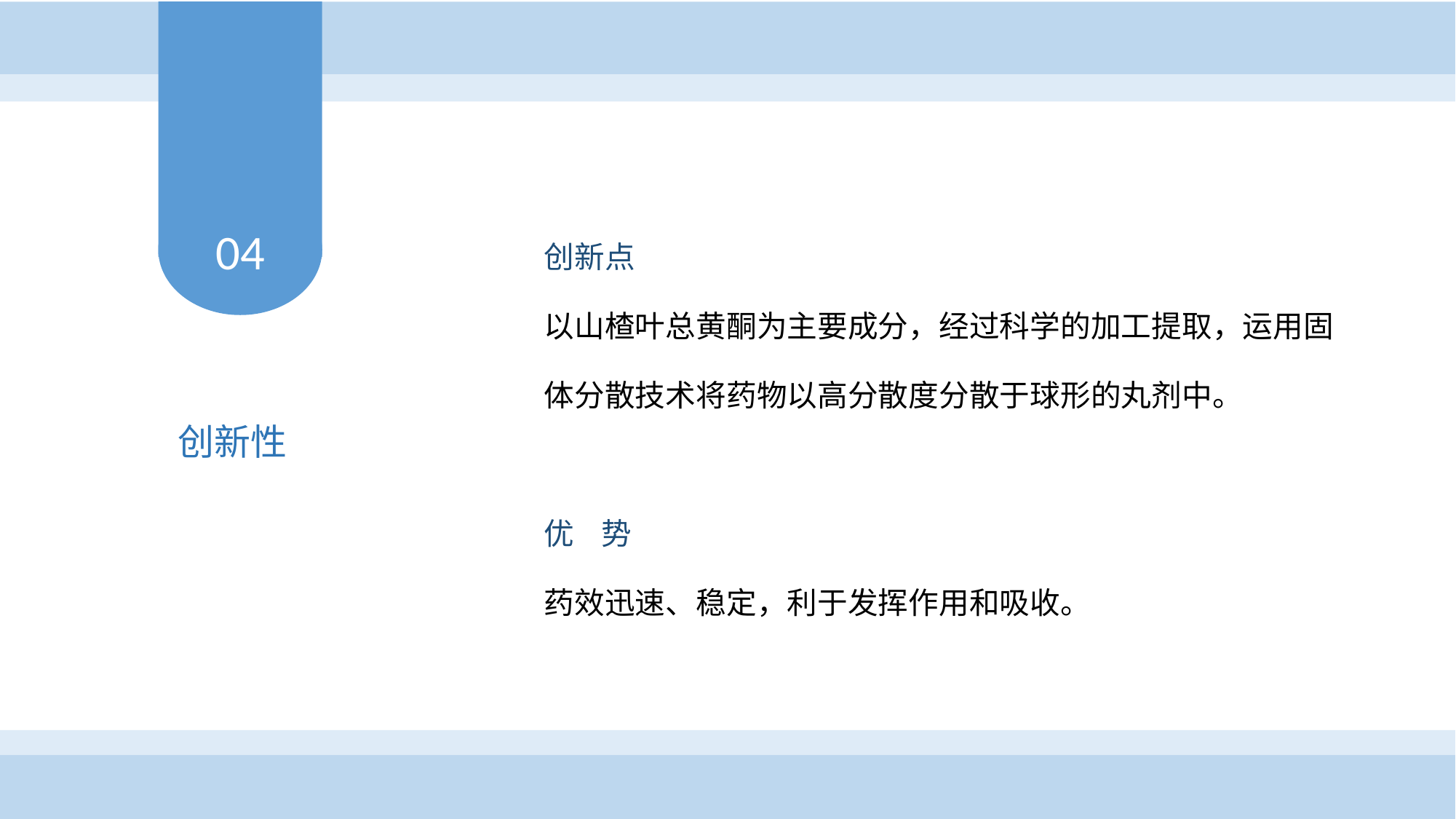

创新点
以山楂叶总黄酮为主要成分，经过科学的加工提取，运用固体分散技术将药物以高分散度分散于球形的丸剂中。

优    势
药效迅速、稳定，利于发挥作用和吸收。
04
创新性